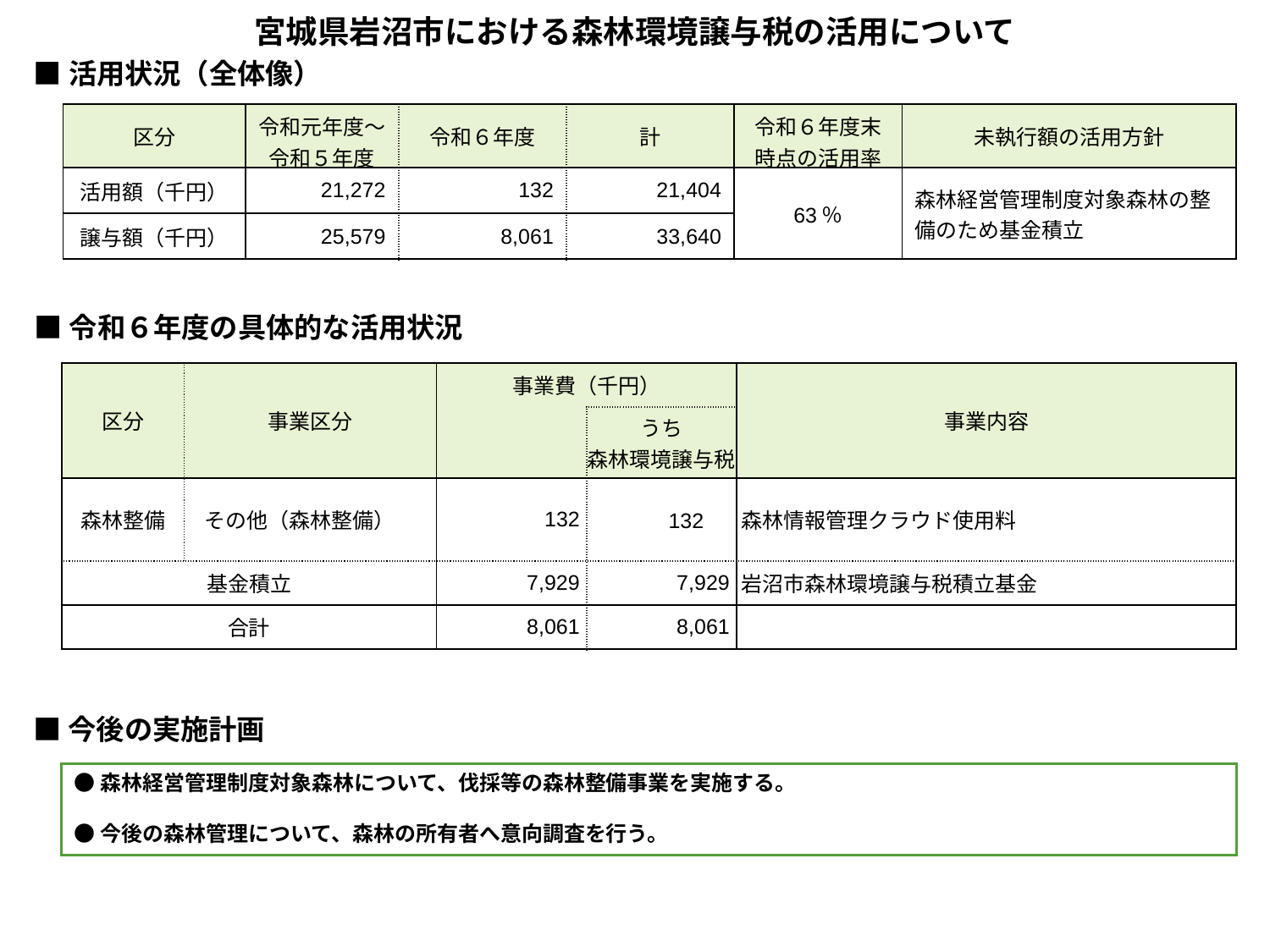

宮城県岩沼市における森林環境譲与税の活用について
■活用状況（全体像）
| 区分 | 令和元年度～ 令和５年度 | 令和６年度 | 計 | 令和６年度末 時点の活用率 | 未執行額の活用方針 |
| --- | --- | --- | --- | --- | --- |
| 活用額（千円） | 21,272 | 132 | 21,404 | 63％ | 森林経営管理制度対象森林の整備のため基金積立 |
| 譲与額（千円） | 25,579 | 8,061 | 33,640 |  |  |
■令和６年度の具体的な活用状況
| 区分 | 事業区分 | 事業費（千円） |  | 事業内容 |
| --- | --- | --- | --- | --- |
|  |  |  | うち 森林環境譲与税 |  |
| 森林整備 | その他（森林整備） | 132 | 132 | 森林情報管理クラウド使用料 |
| 基金積立 |  | 7,929 | 7,929 | 岩沼市森林環境譲与税積立基金 |
| 合計 |  | 8,061 | 8,061 |  |
■今後の実施計画
●森林経営管理制度対象森林について、伐採等の森林整備事業を実施する。

●今後の森林管理について、森林の所有者へ意向調査を行う。